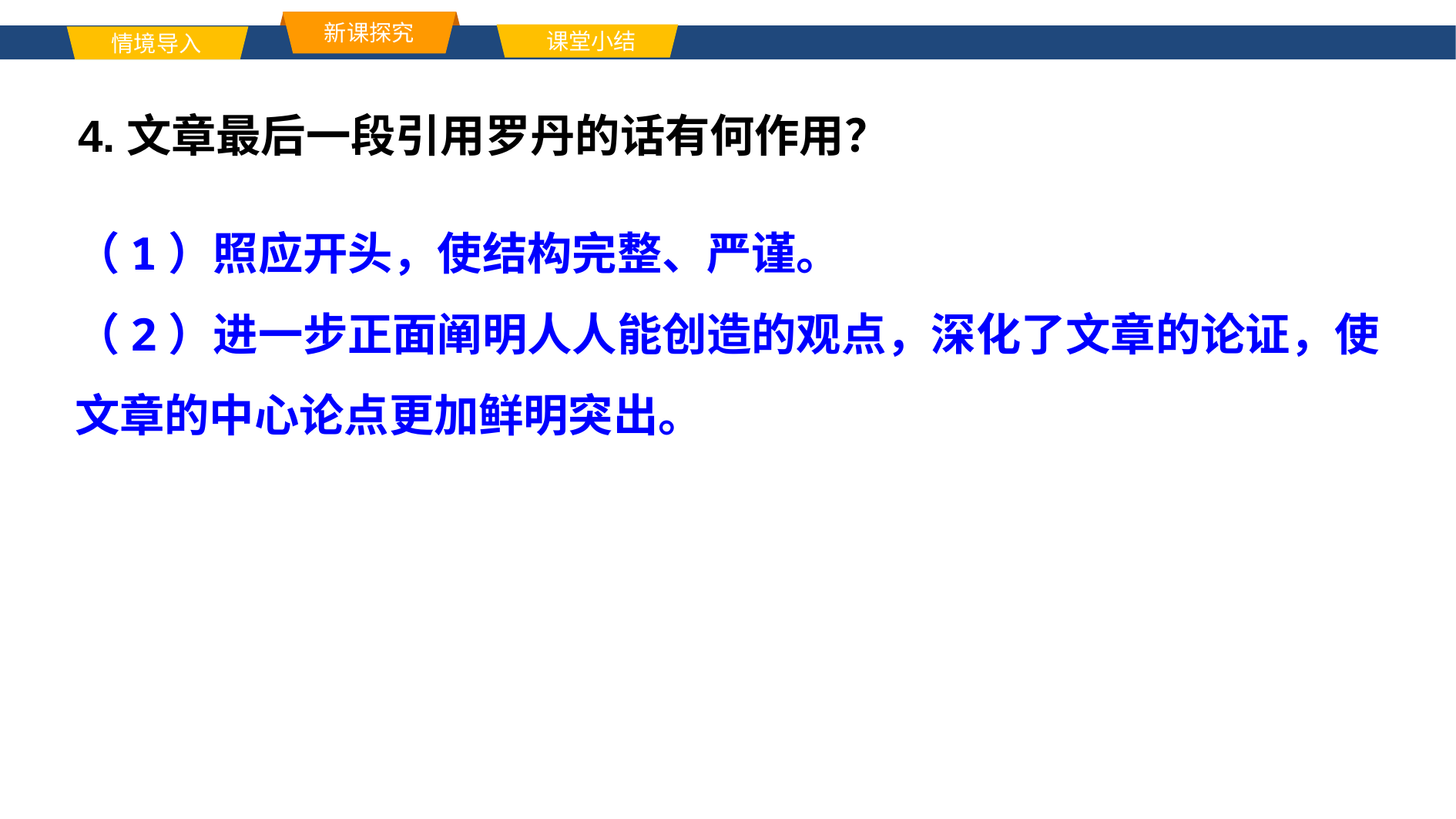

新课探究
课堂小结

情境导入

单击此处添加标题文本内容
4.文章最后一段引用罗丹的话有何作用？
（1）照应开头，使结构完整、严谨。
（2）进一步正面阐明人人能创造的观点，深化了文章的论证，使文章的中心论点更加鲜明突出。